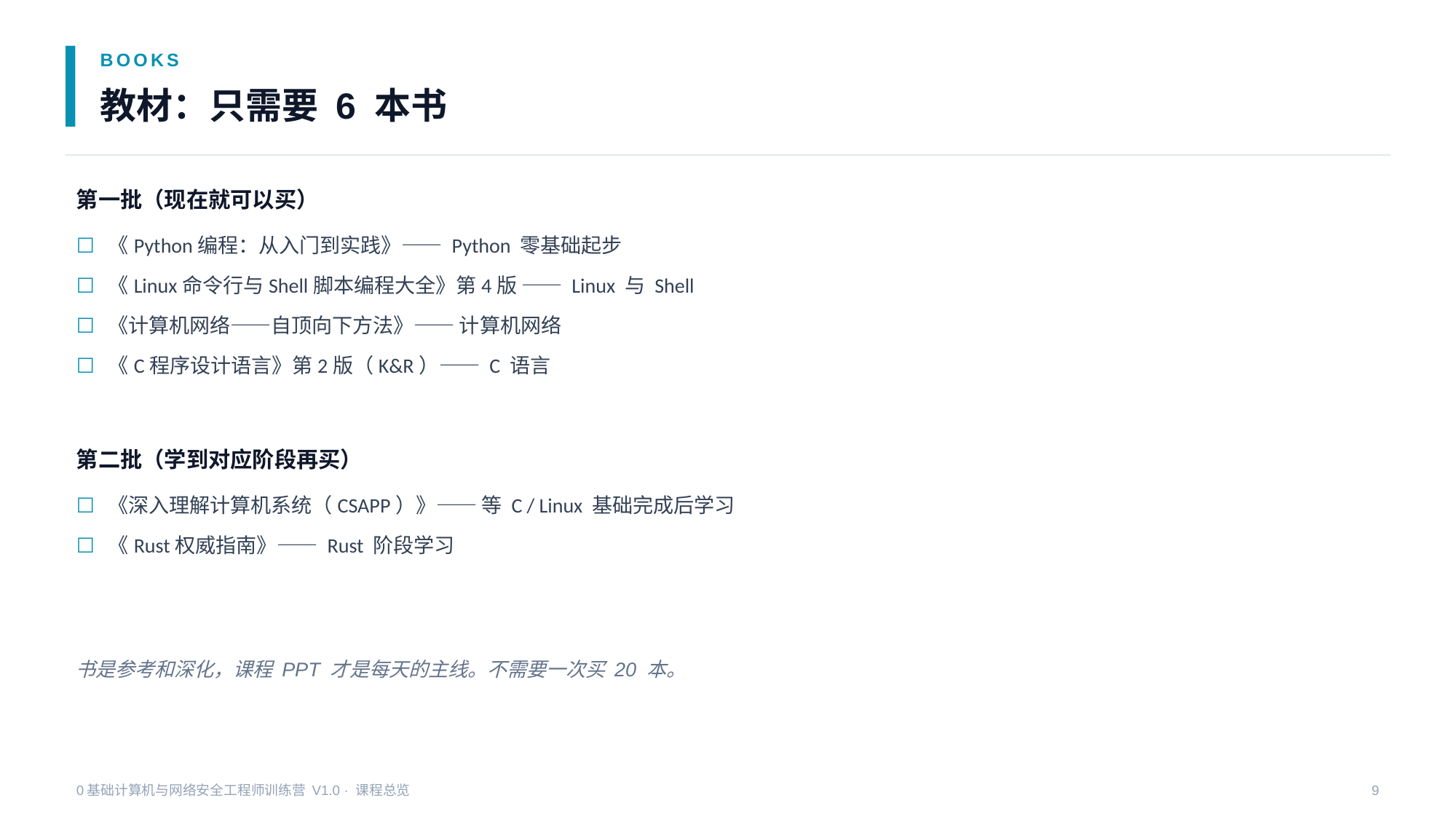

BOOKS

教材：只需要 6 本书

第一批（现在就可以买）
☐  《Python编程：从入门到实践》—— Python 零基础起步
☐  《Linux命令行与Shell脚本编程大全》第4版 —— Linux 与 Shell
☐  《计算机网络——自顶向下方法》—— 计算机网络
☐  《C程序设计语言》第2版（K&R）—— C 语言
第二批（学到对应阶段再买）
☐  《深入理解计算机系统（CSAPP）》—— 等 C / Linux 基础完成后学习
☐  《Rust权威指南》—— Rust 阶段学习
书是参考和深化，课程 PPT 才是每天的主线。不需要一次买 20 本。
0基础计算机与网络安全工程师训练营 V1.0 · 课程总览
9